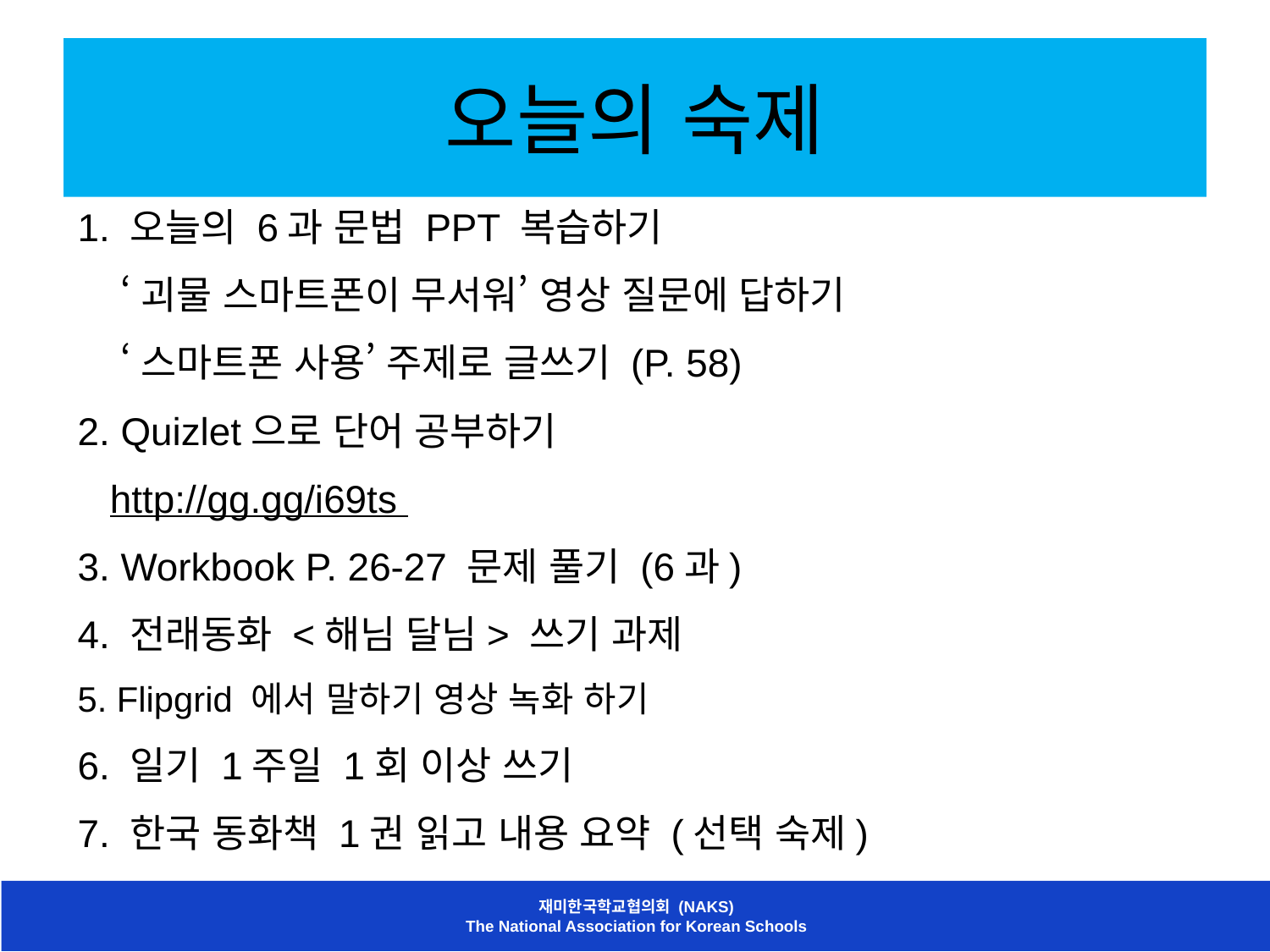

# 오늘의 숙제
1. 오늘의 6과 문법 PPT 복습하기
    ‘괴물 스마트폰이 무서워’ 영상 질문에 답하기
    ‘스마트폰 사용’ 주제로 글쓰기 (P. 58)
2. Quizlet으로 단어 공부하기
   http://gg.gg/i69ts
3. Workbook P. 26-27 문제 풀기 (6과)
4. 전래동화 <해님 달님> 쓰기 과제
5. Flipgrid 에서 말하기 영상 녹화 하기
6. 일기 1주일 1회 이상 쓰기
7. 한국 동화책 1권 읽고 내용 요약 (선택 숙제)

재미한국학교협의회 (NAKS)
The National Association for Korean Schools